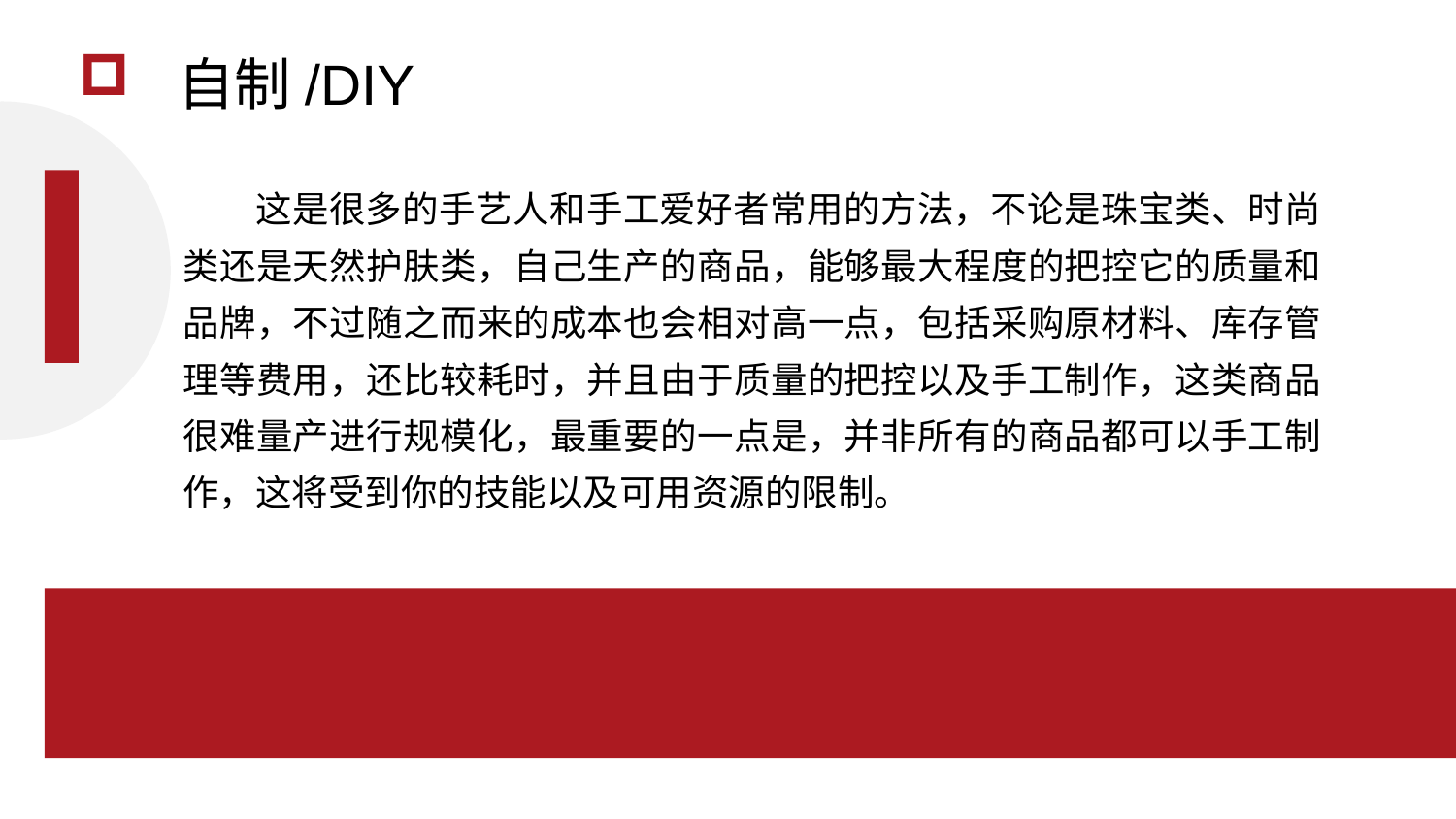

自制/DIY

这是很多的手艺人和手工爱好者常用的方法，不论是珠宝类、时尚类还是天然护肤类，自己生产的商品，能够最大程度的把控它的质量和品牌，不过随之而来的成本也会相对高一点，包括采购原材料、库存管理等费用，还比较耗时，并且由于质量的把控以及手工制作，这类商品很难量产进行规模化，最重要的一点是，并非所有的商品都可以手工制作，这将受到你的技能以及可用资源的限制。